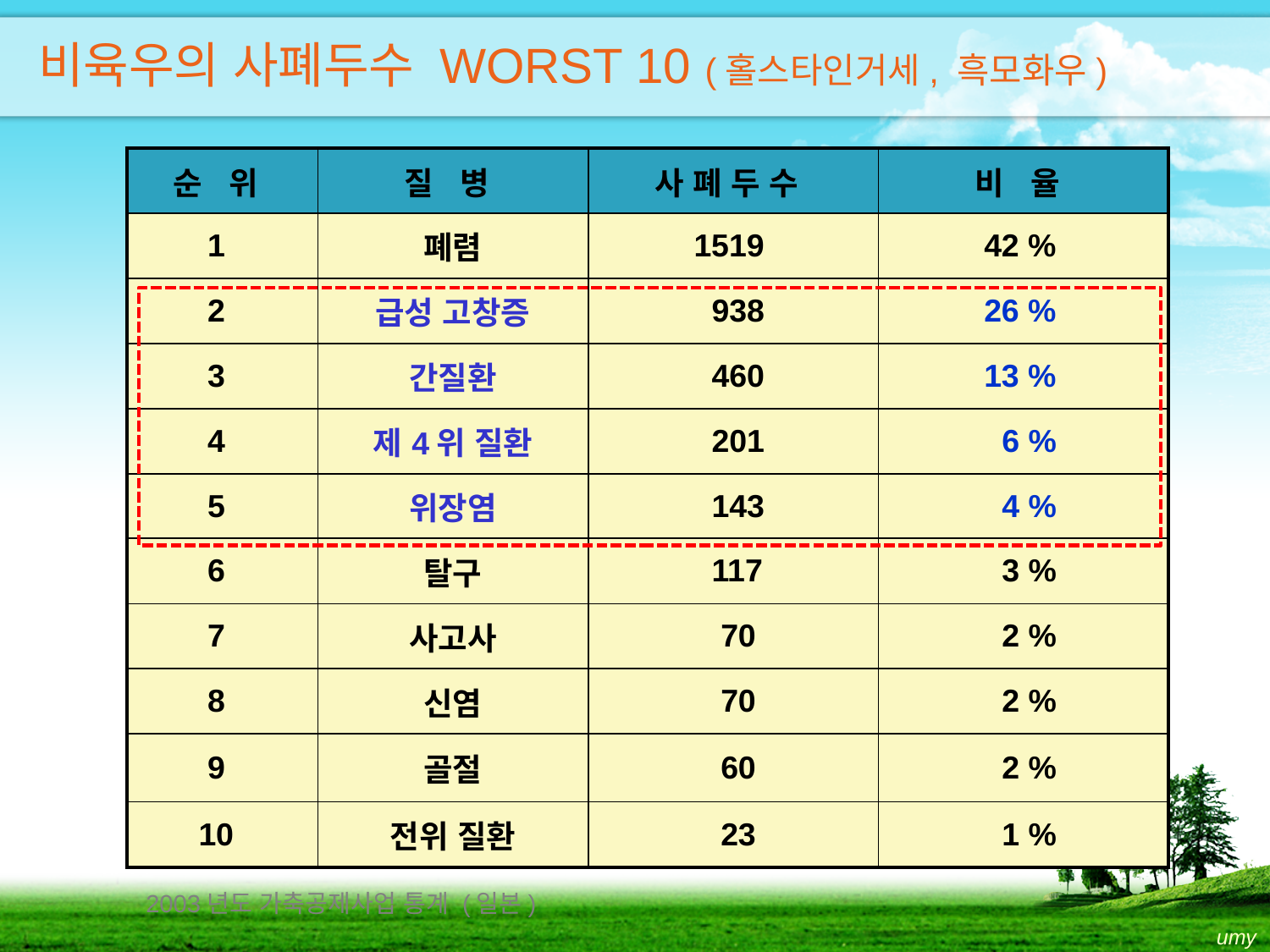

비육우의 사폐두수 WORST 10 (홀스타인거세, 흑모화우)
| 순 위 | 질 병 | 사 폐 두 수 | 비 율 |
| --- | --- | --- | --- |
| 1 | 폐렴 | 1519 | 42 % |
| 2 | 급성 고창증 | 938 | 26 % |
| 3 | 간질환 | 460 | 13 % |
| 4 | 제4위 질환 | 201 | 6 % |
| 5 | 위장염 | 143 | 4 % |
| 6 | 탈구 | 117 | 3 % |
| 7 | 사고사 | 70 | 2 % |
| 8 | 신염 | 70 | 2 % |
| 9 | 골절 | 60 | 2 % |
| 10 | 전위 질환 | 23 | 1 % |

2003년도 가축공제사업 통계 (일본)
umy